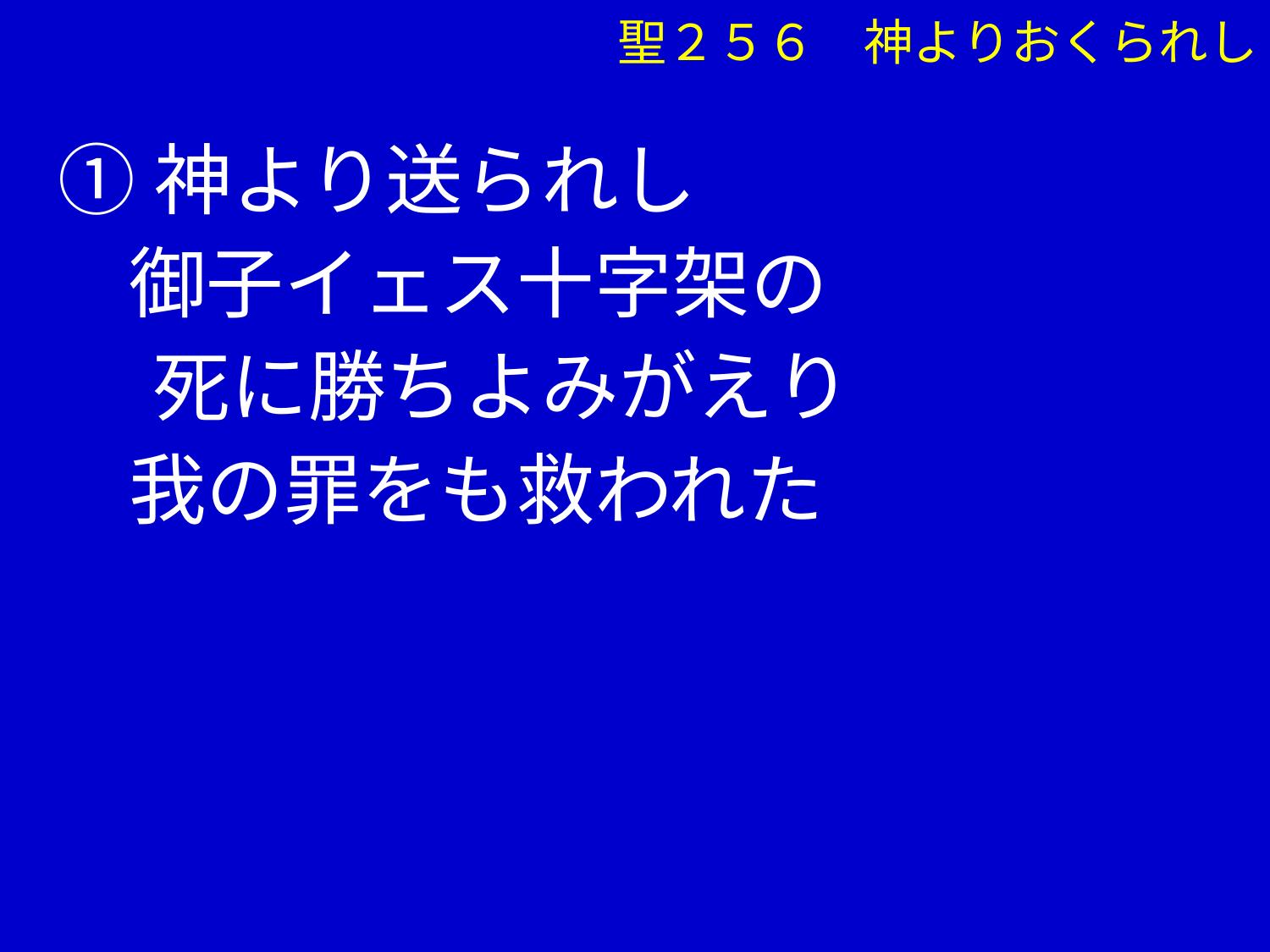

聖２５６　神よりおくられし
①神より送られし
   御子イェス十字架の
　 死に勝ちよみがえり
   我の罪をも救われた